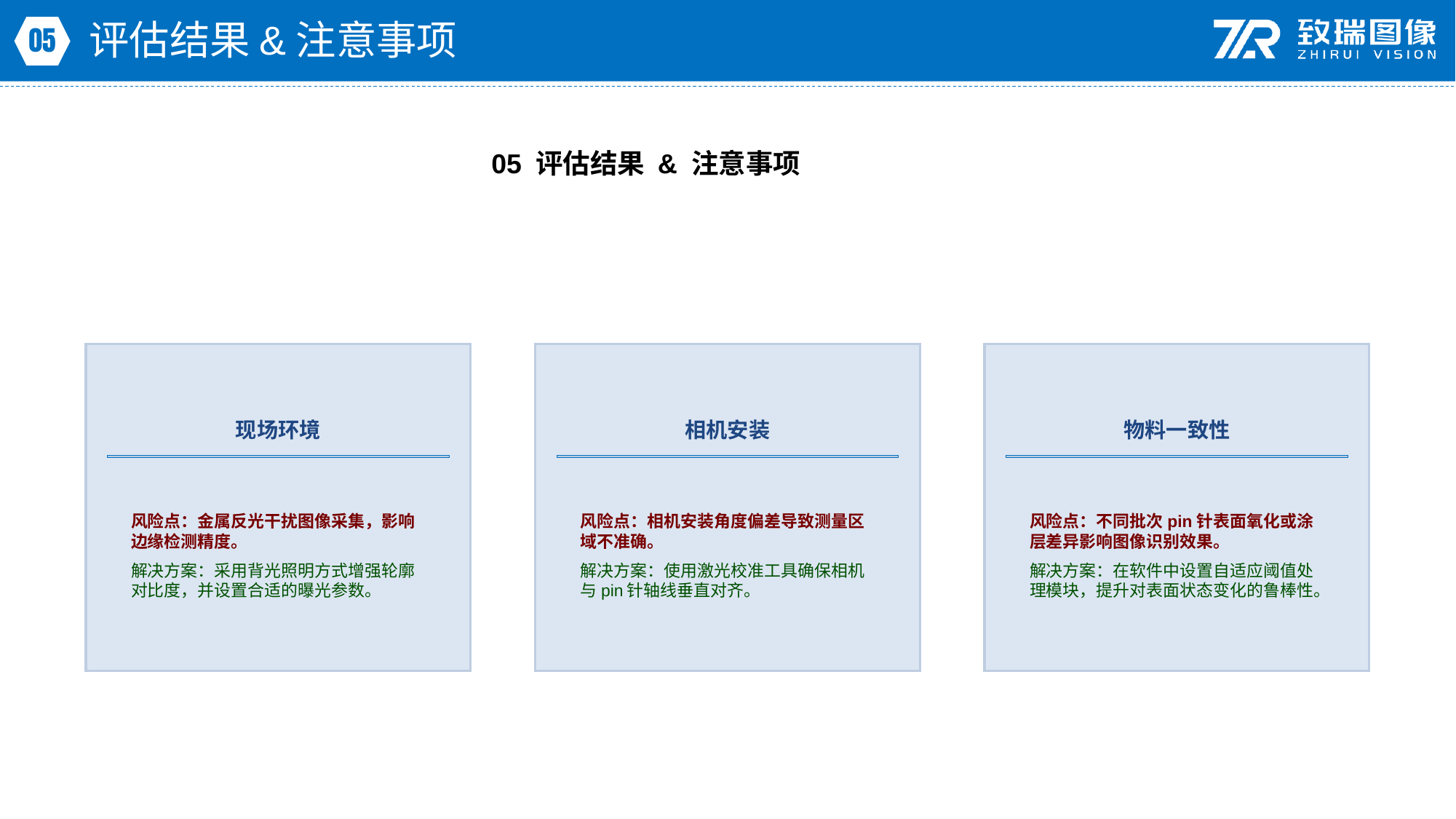

评估结果&注意事项
05

05 评估结果 & 注意事项

现场环境

相机安装

物料一致性

风险点：金属反光干扰图像采集，影响边缘检测精度。
解决方案：采用背光照明方式增强轮廓对比度，并设置合适的曝光参数。

风险点：相机安装角度偏差导致测量区域不准确。
解决方案：使用激光校准工具确保相机与pin针轴线垂直对齐。

风险点：不同批次pin针表面氧化或涂层差异影响图像识别效果。
解决方案：在软件中设置自适应阈值处理模块，提升对表面状态变化的鲁棒性。